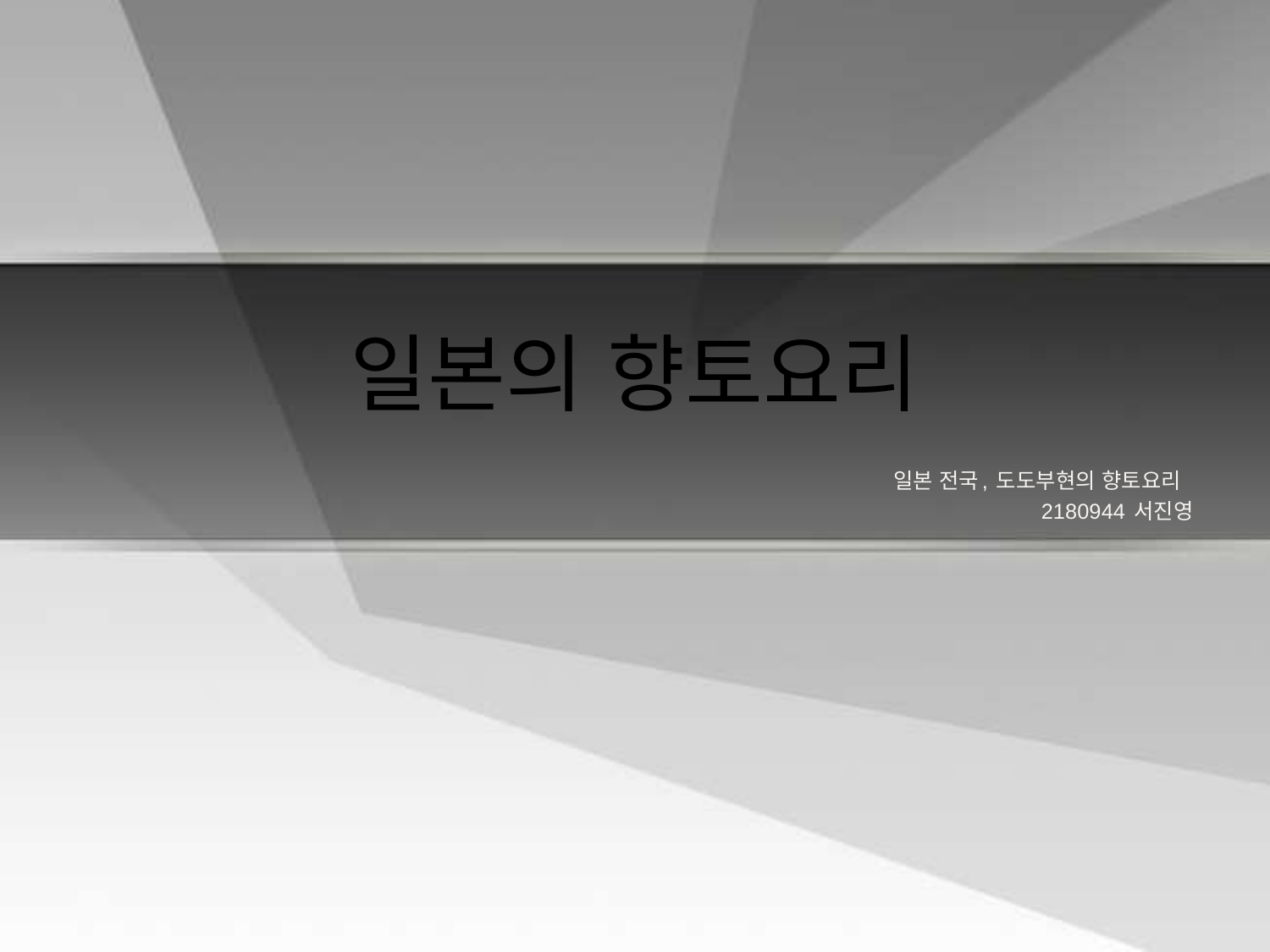

# 일본의 향토요리
일본 전국, 도도부현의 향토요리
2180944 서진영